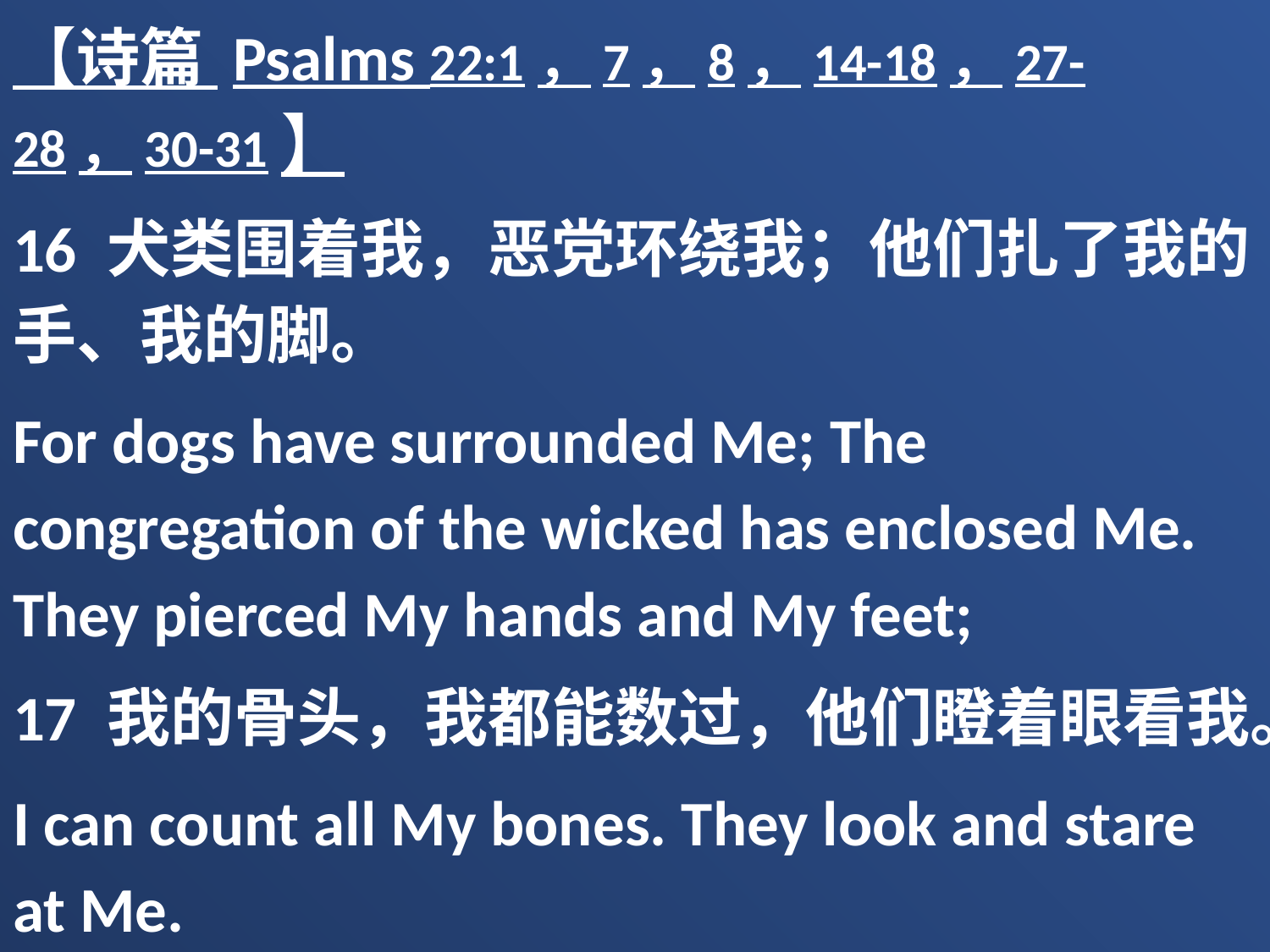

【诗篇 Psalms 22:1，7，8，14-18，27-28，30-31】
16 犬类围着我，恶党环绕我；他们扎了我的手、我的脚。
For dogs have surrounded Me; The congregation of the wicked has enclosed Me. They pierced My hands and My feet;
17 我的骨头，我都能数过，他们瞪着眼看我。
I can count all My bones. They look and stare at Me.